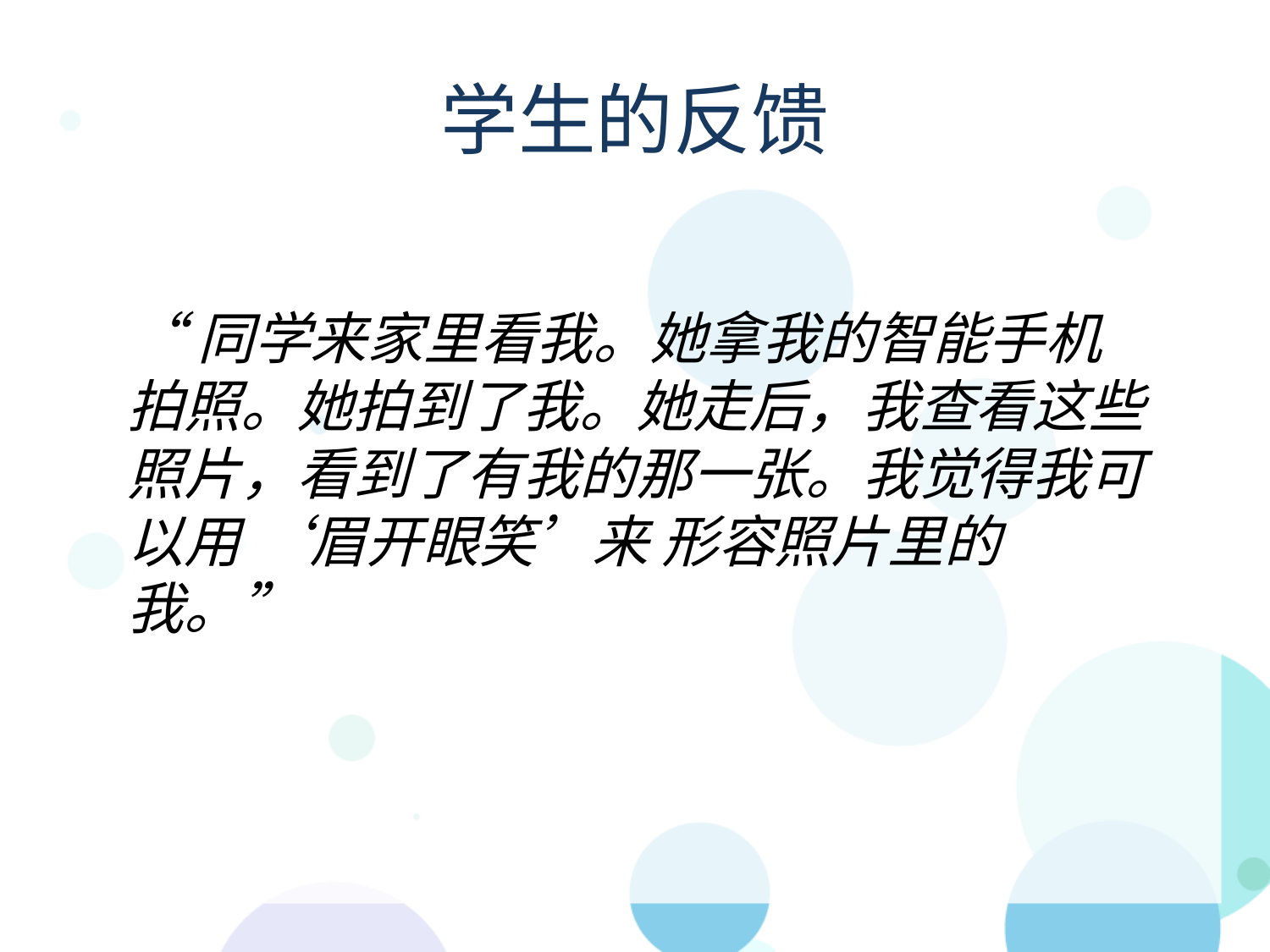

# 学生的反馈
“同学来家里看我。她拿我的智能手机拍照。她拍到了我。她走后，我查看这些照片，看到了有我的那一张。我觉得我可以用 ‘眉开眼笑’来 形容照片里的我。”